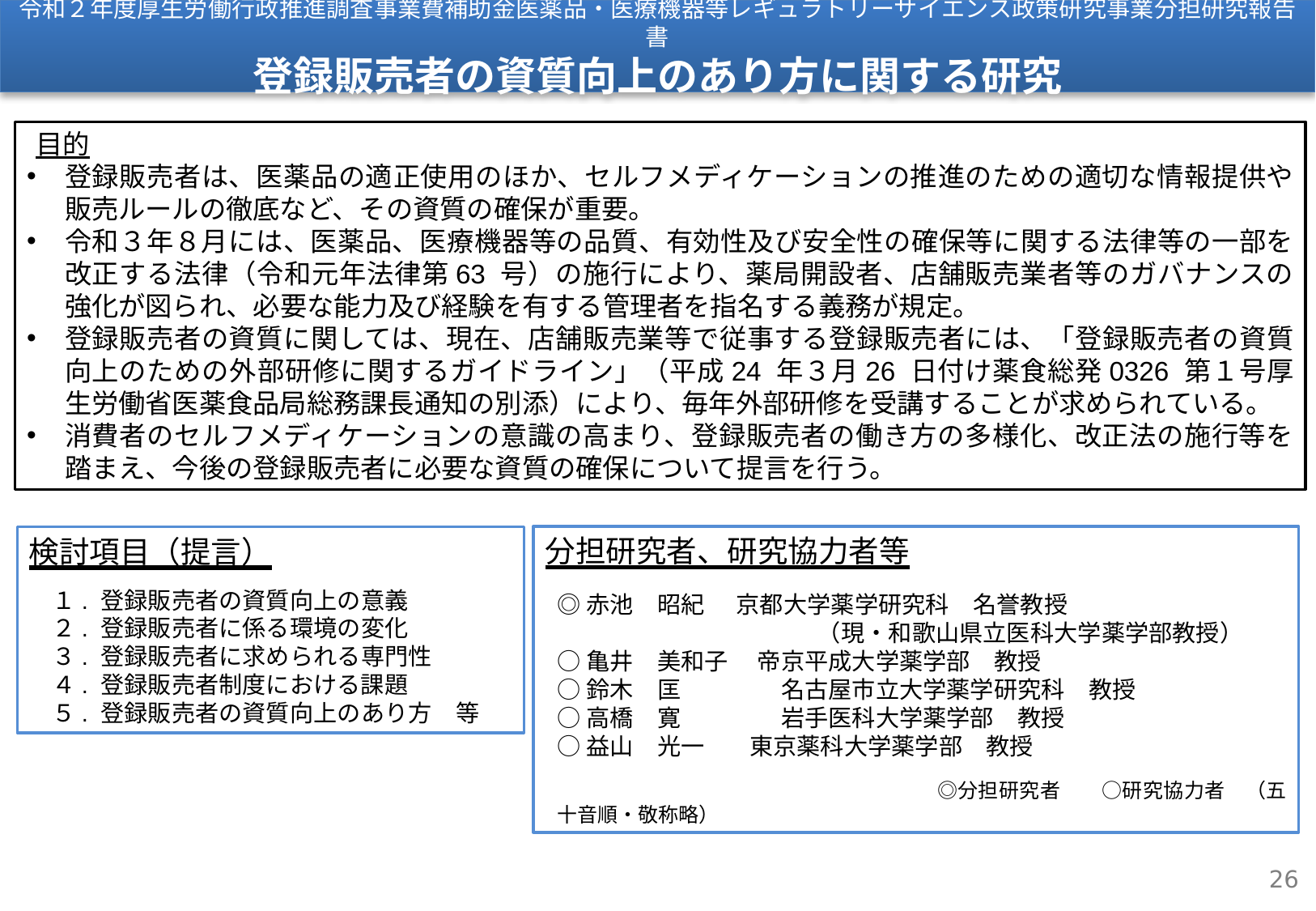

令和２年度厚生労働行政推進調査事業費補助金医薬品・医療機器等レギュラトリーサイエンス政策研究事業分担研究報告書
登録販売者の資質向上のあり方に関する研究
目的
登録販売者は、医薬品の適正使用のほか、セルフメディケーションの推進のための適切な情報提供や販売ルールの徹底など、その資質の確保が重要。
令和３年８月には、医薬品、医療機器等の品質、有効性及び安全性の確保等に関する法律等の一部を改正する法律（令和元年法律第63 号）の施行により、薬局開設者、店舗販売業者等のガバナンスの強化が図られ、必要な能力及び経験を有する管理者を指名する義務が規定。
登録販売者の資質に関しては、現在、店舗販売業等で従事する登録販売者には、「登録販売者の資質向上のための外部研修に関するガイドライン」（平成24 年３月26 日付け薬食総発0326 第１号厚生労働省医薬食品局総務課長通知の別添）により、毎年外部研修を受講することが求められている。
消費者のセルフメディケーションの意識の高まり、登録販売者の働き方の多様化、改正法の施行等を踏まえ、今後の登録販売者に必要な資質の確保について提言を行う。
分担研究者、研究協力者等

◎赤池　昭紀      京都大学薬学研究科　名誉教授
　　　　　　　　　　　（現・和歌山県立医科大学薬学部教授）
○亀井　美和子　 帝京平成大学薬学部　教授
○鈴木　匡　　　　 名古屋市立大学薬学研究科　教授
○高橋　寛　　　　 岩手医科大学薬学部　教授
○益山　光一　    東京薬科大学薬学部　教授

　　　　　　　　　　　　　　　　　　　　　◎分担研究者　　○研究協力者　（五十音順・敬称略）
検討項目（提言）

１. 登録販売者の資質向上の意義
２. 登録販売者に係る環境の変化
３. 登録販売者に求められる専門性
４. 登録販売者制度における課題
５. 登録販売者の資質向上のあり方　等
26